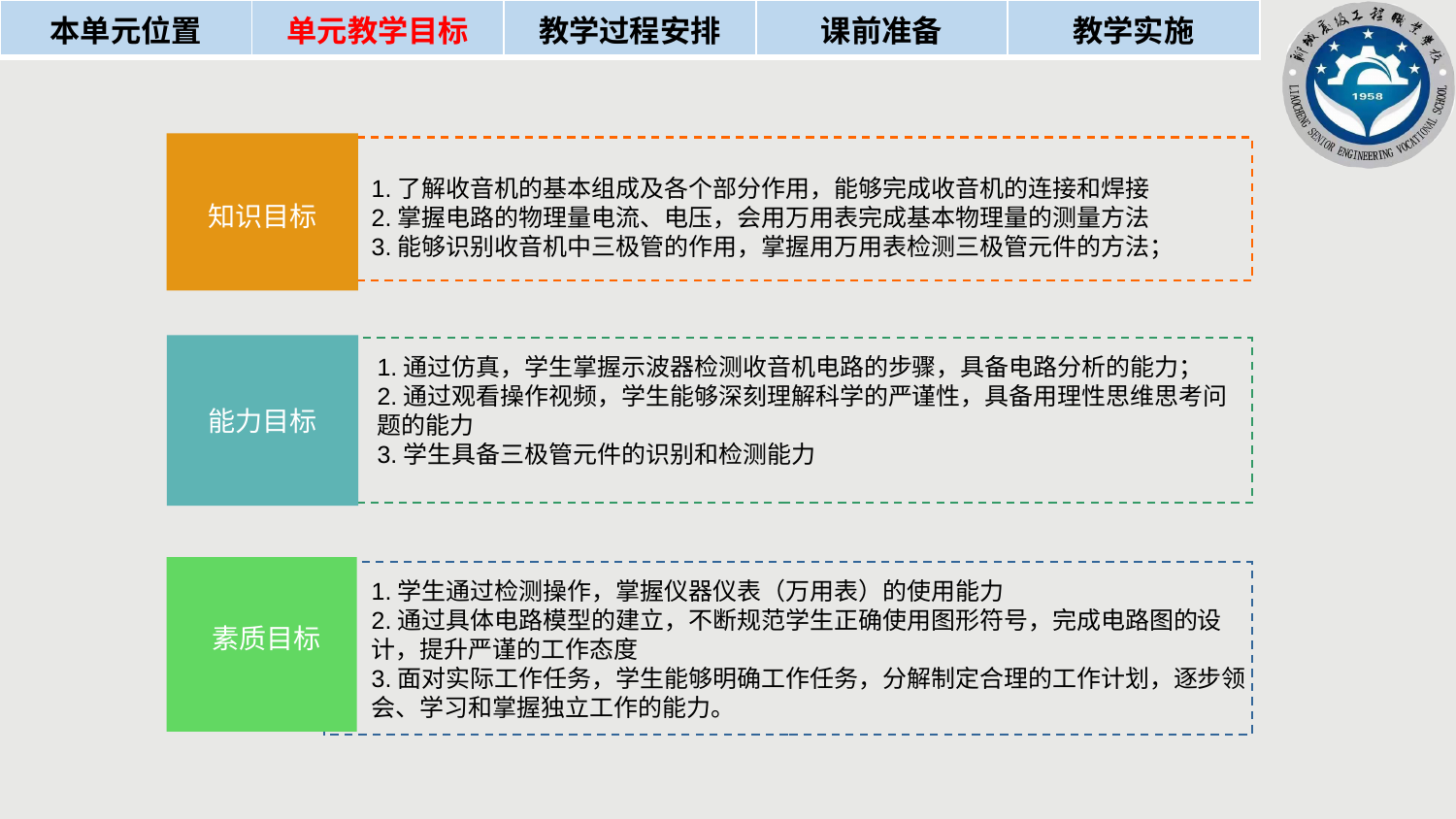

| 本单元位置 | 单元教学目标 | 教学过程安排 | 课前准备 | 教学实施 |
| --- | --- | --- | --- | --- |

1.了解收音机的基本组成及各个部分作用，能够完成收音机的连接和焊接
2.掌握电路的物理量电流、电压，会用万用表完成基本物理量的测量方法
3.能够识别收音机中三极管的作用，掌握用万用表检测三极管元件的方法；
知识目标

1.通过仿真，学生掌握示波器检测收音机电路的步骤，具备电路分析的能力；
2.通过观看操作视频，学生能够深刻理解科学的严谨性，具备用理性思维思考问题的能力
3.学生具备三极管元件的识别和检测能力
能力目标

1.学生通过检测操作，掌握仪器仪表（万用表）的使用能力
2.通过具体电路模型的建立，不断规范学生正确使用图形符号，完成电路图的设计，提升严谨的工作态度
3.面对实际工作任务，学生能够明确工作任务，分解制定合理的工作计划，逐步领会、学习和掌握独立工作的能力。
素质目标